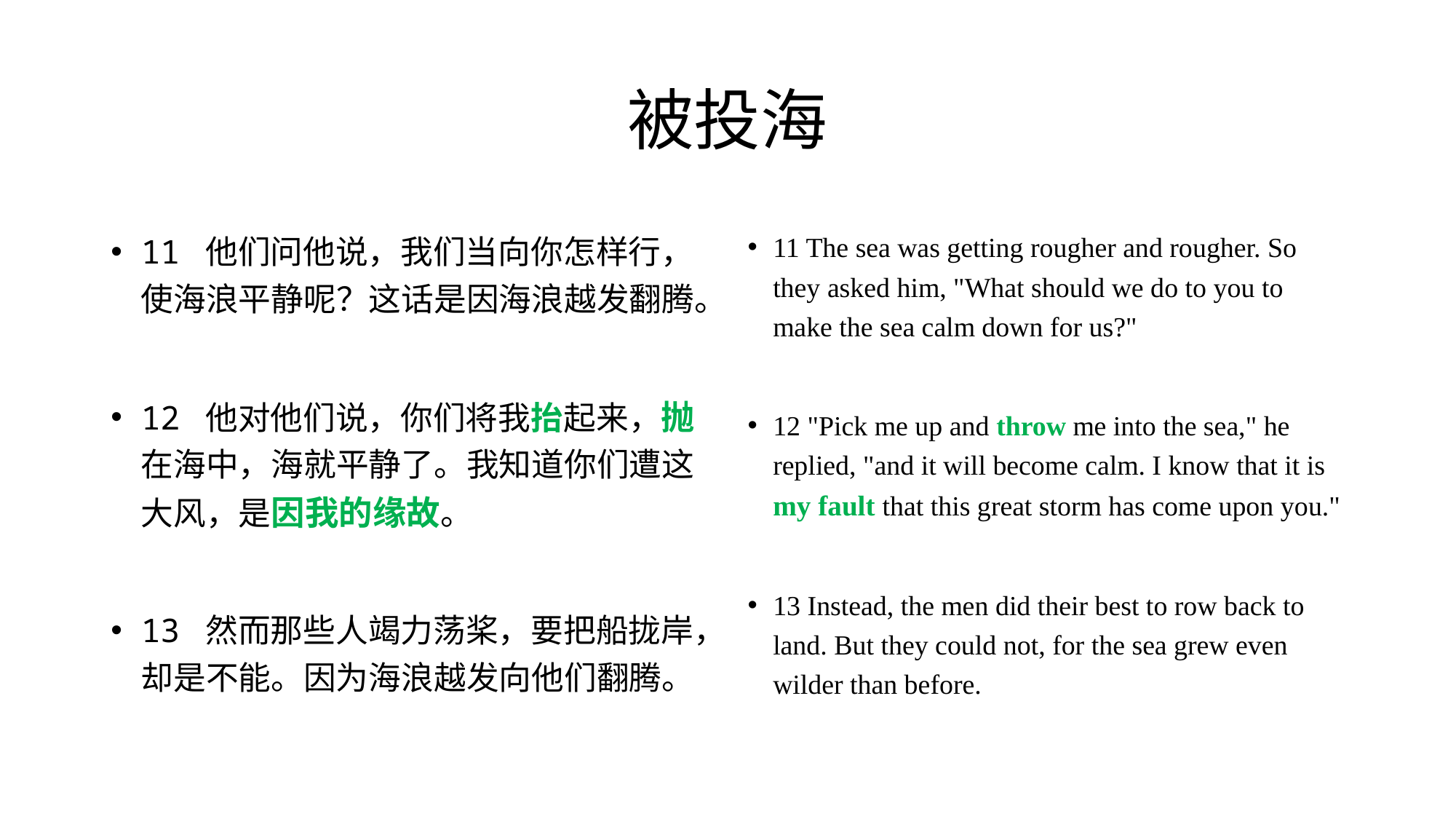

# 被投海
11 他们问他说，我们当向你怎样行，使海浪平静呢？这话是因海浪越发翻腾。

12 他对他们说，你们将我抬起来，抛在海中，海就平静了。我知道你们遭这大风，是因我的缘故。

13 然而那些人竭力荡桨，要把船拢岸，却是不能。因为海浪越发向他们翻腾。
11 The sea was getting rougher and rougher. So they asked him, "What should we do to you to make the sea calm down for us?"

12 "Pick me up and throw me into the sea," he replied, "and it will become calm. I know that it is my fault that this great storm has come upon you."

13 Instead, the men did their best to row back to land. But they could not, for the sea grew even wilder than before.